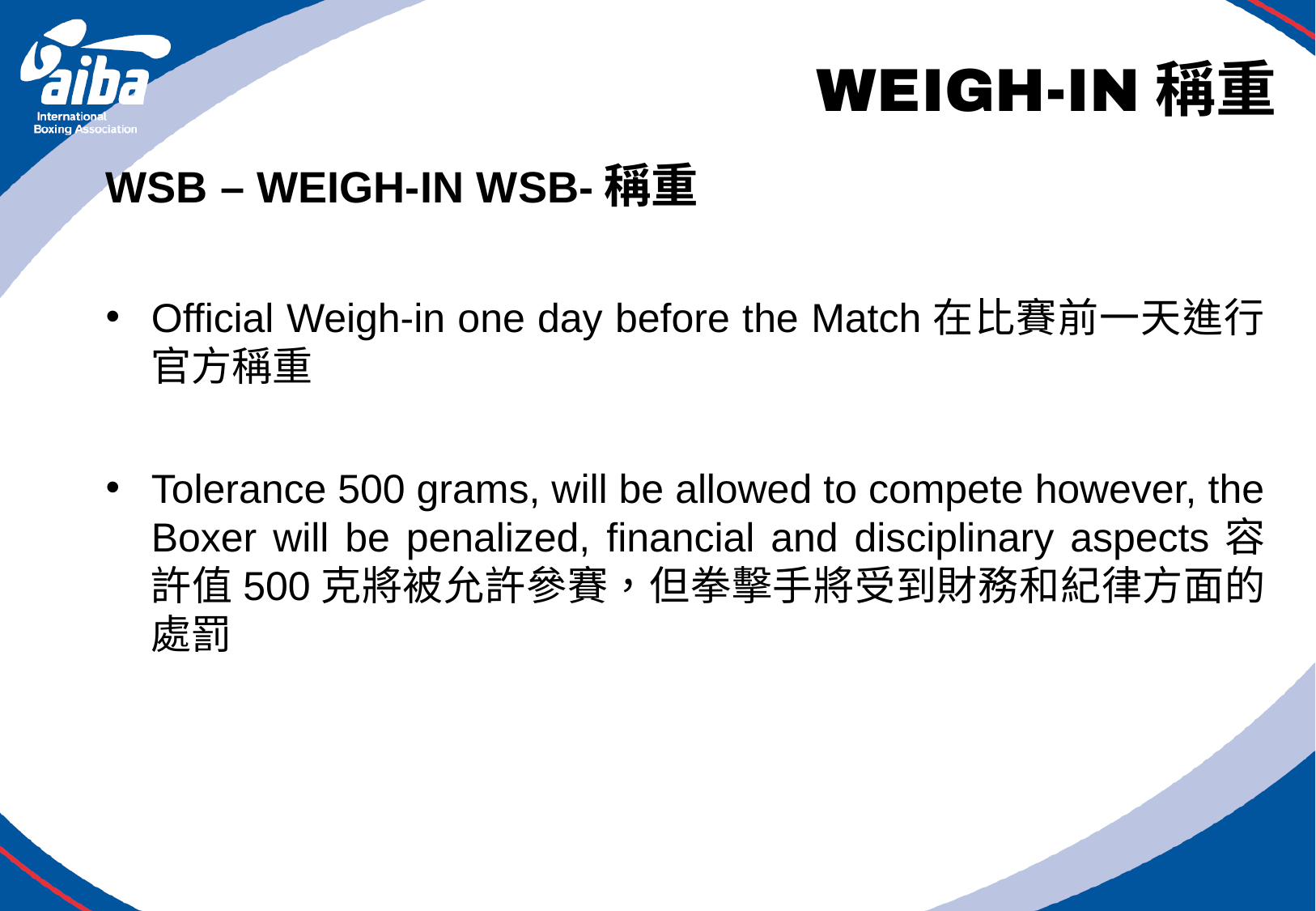

# WEIGH-IN稱重
WSB – WEIGH-IN WSB-稱重

Official Weigh-in one day before the Match在比賽前一天進行官方稱重

Tolerance 500 grams, will be allowed to compete however, the Boxer will be penalized, financial and disciplinary aspects容許值500克將被允許參賽，但拳擊手將受到財務和紀律方面的處罰